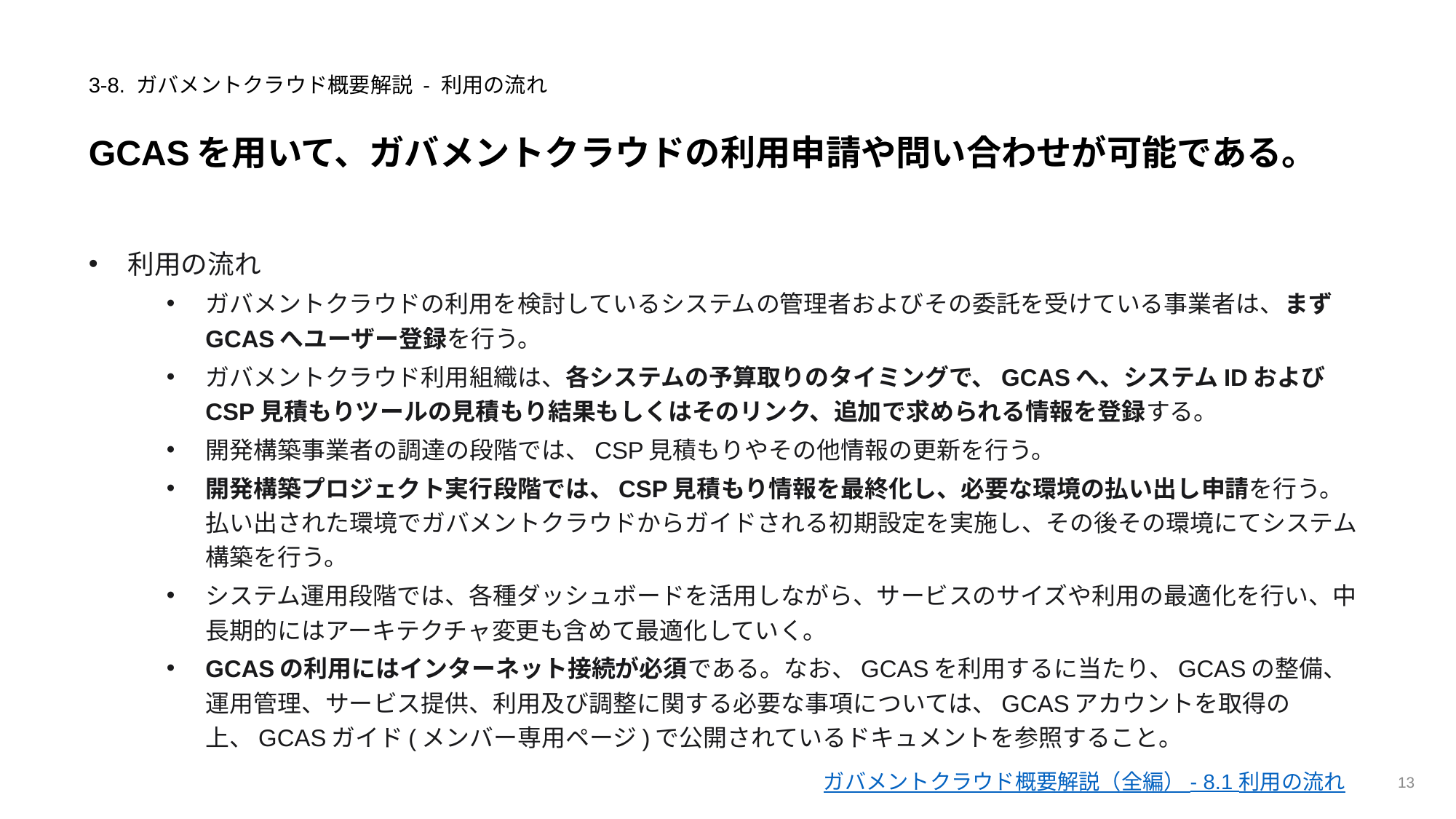

# 3-8. ガバメントクラウド概要解説 - 利用の流れ
GCASを用いて、ガバメントクラウドの利用申請や問い合わせが可能である。
利用の流れ
ガバメントクラウドの利用を検討しているシステムの管理者およびその委託を受けている事業者は、まずGCASへユーザー登録を行う。
ガバメントクラウド利用組織は、各システムの予算取りのタイミングで、GCASへ、システムIDおよびCSP見積もりツールの見積もり結果もしくはそのリンク、追加で求められる情報を登録する。
開発構築事業者の調達の段階では、CSP見積もりやその他情報の更新を行う。
開発構築プロジェクト実行段階では、CSP見積もり情報を最終化し、必要な環境の払い出し申請を行う。払い出された環境でガバメントクラウドからガイドされる初期設定を実施し、その後その環境にてシステム構築を行う。
システム運用段階では、各種ダッシュボードを活用しながら、サービスのサイズや利用の最適化を行い、中長期的にはアーキテクチャ変更も含めて最適化していく。
GCASの利用にはインターネット接続が必須である。なお、GCASを利用するに当たり、GCASの整備、運用管理、サービス提供、利用及び調整に関する必要な事項については、GCASアカウントを取得の上、GCASガイド(メンバー専用ページ)で公開されているドキュメントを参照すること。
13
ガバメントクラウド概要解説（全編） - 8.1 利用の流れ